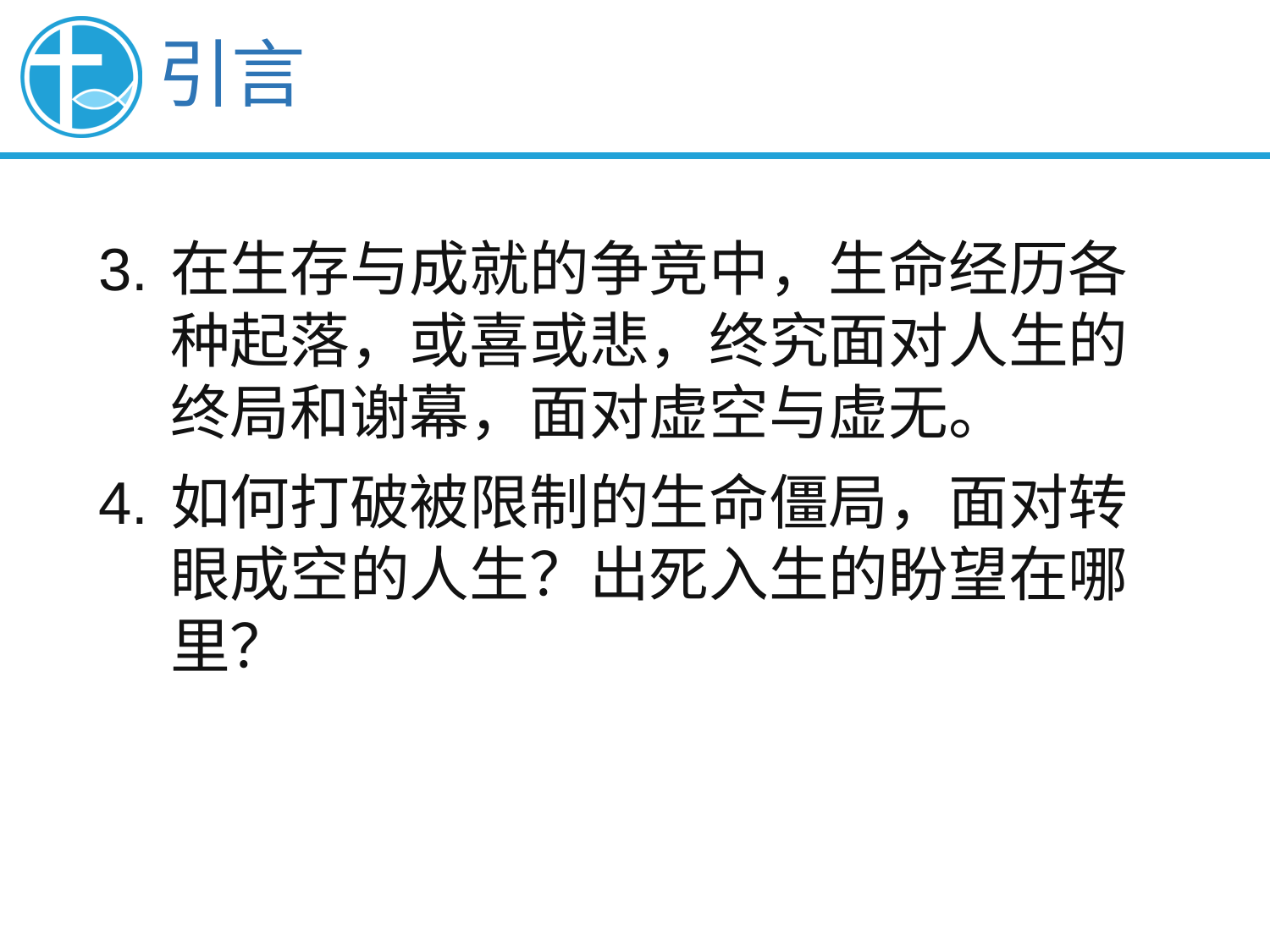

引言
在生存与成就的争竞中，生命经历各种起落，或喜或悲，终究面对人生的终局和谢幕，面对虚空与虚无。
如何打破被限制的生命僵局，面对转眼成空的人生？出死入生的盼望在哪里？